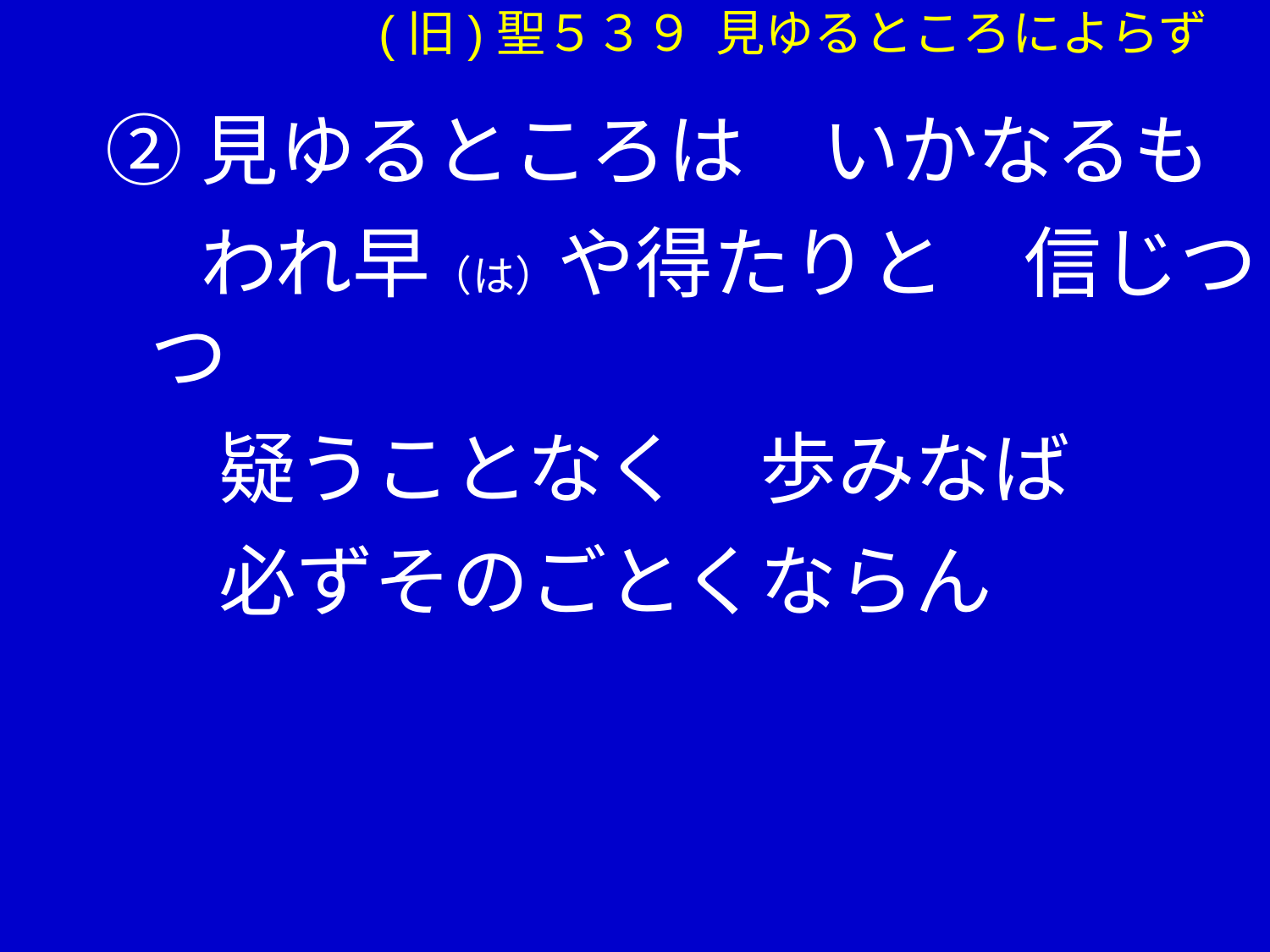

②見ゆるところは　いかなるも
　 われ早（は）や得たりと　信じつつ
 　疑うことなく　歩みなば
 　必ずそのごとくならん
(旧)聖５３９  見ゆるところによらず